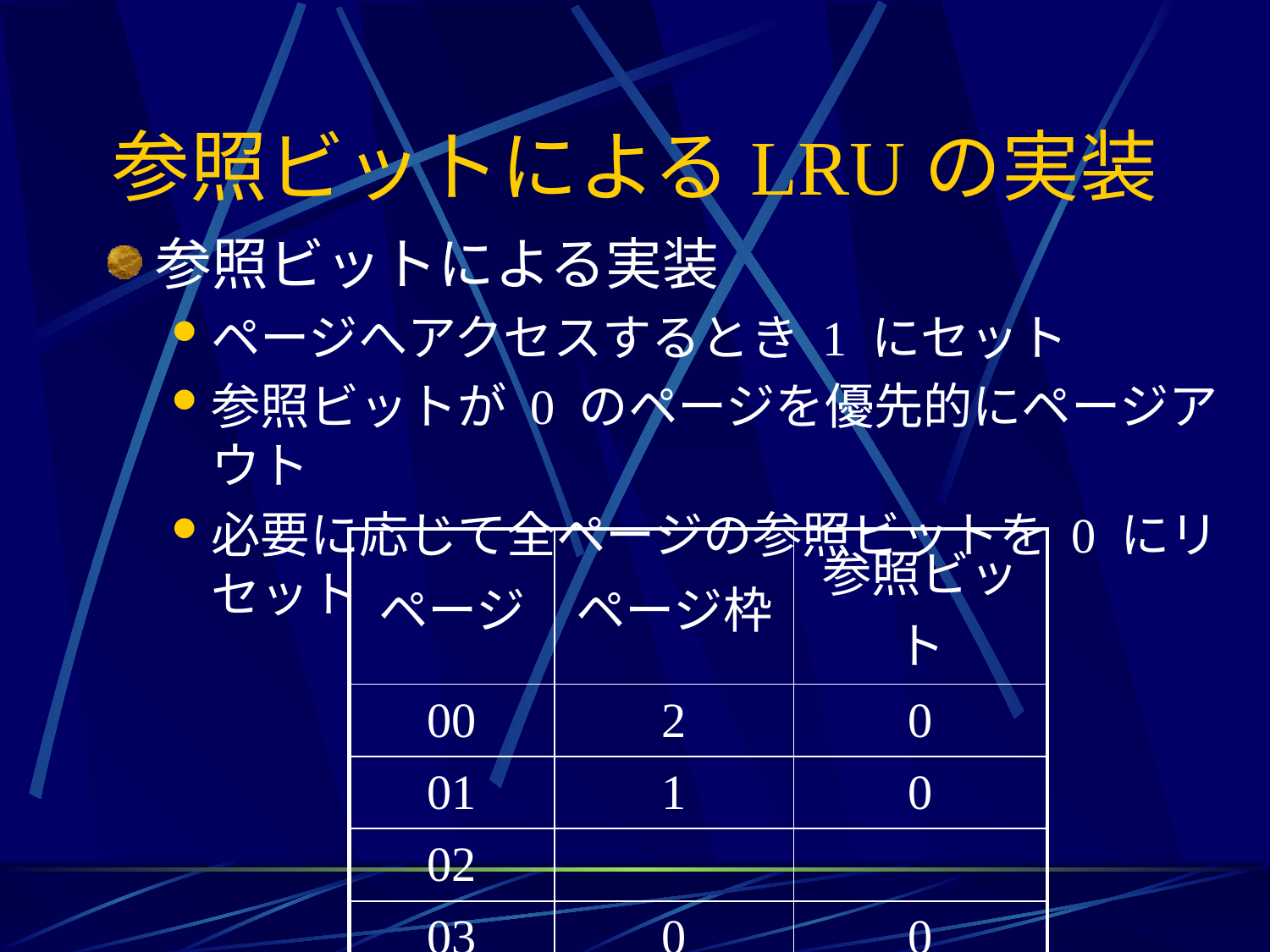

# 参照ビットによるLRUの実装
参照ビットによる実装
ページへアクセスするとき 1 にセット
参照ビットが 0 のページを優先的にページアウト
必要に応じて全ページの参照ビットを 0 にリセット
| ページ | ページ枠 | 参照ビット |
| --- | --- | --- |
| 00 | 2 | 0 |
| 01 | 1 | 0 |
| 02 |  |  |
| 03 | 0 | 0 |